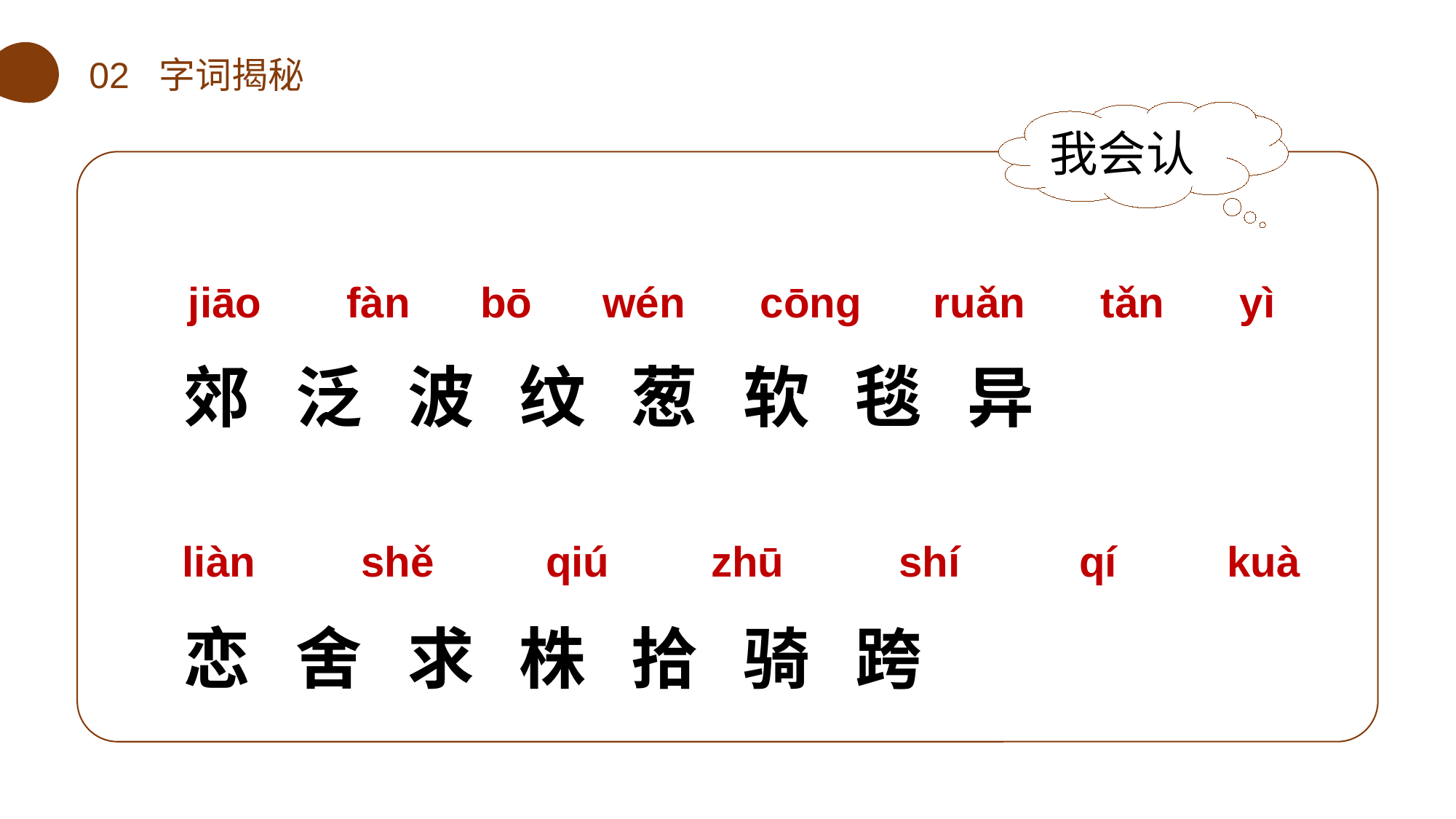

02  字词揭秘
我会认
郊   泛   波   纹   葱   软   毯   异

恋   舍   求   株   拾   骑   跨
jiāo
 fàn
bō
wén
cōnɡ
ruǎn
tǎn
yì
liàn
shě
 qiú
zhū
 shí
 qí
kuà